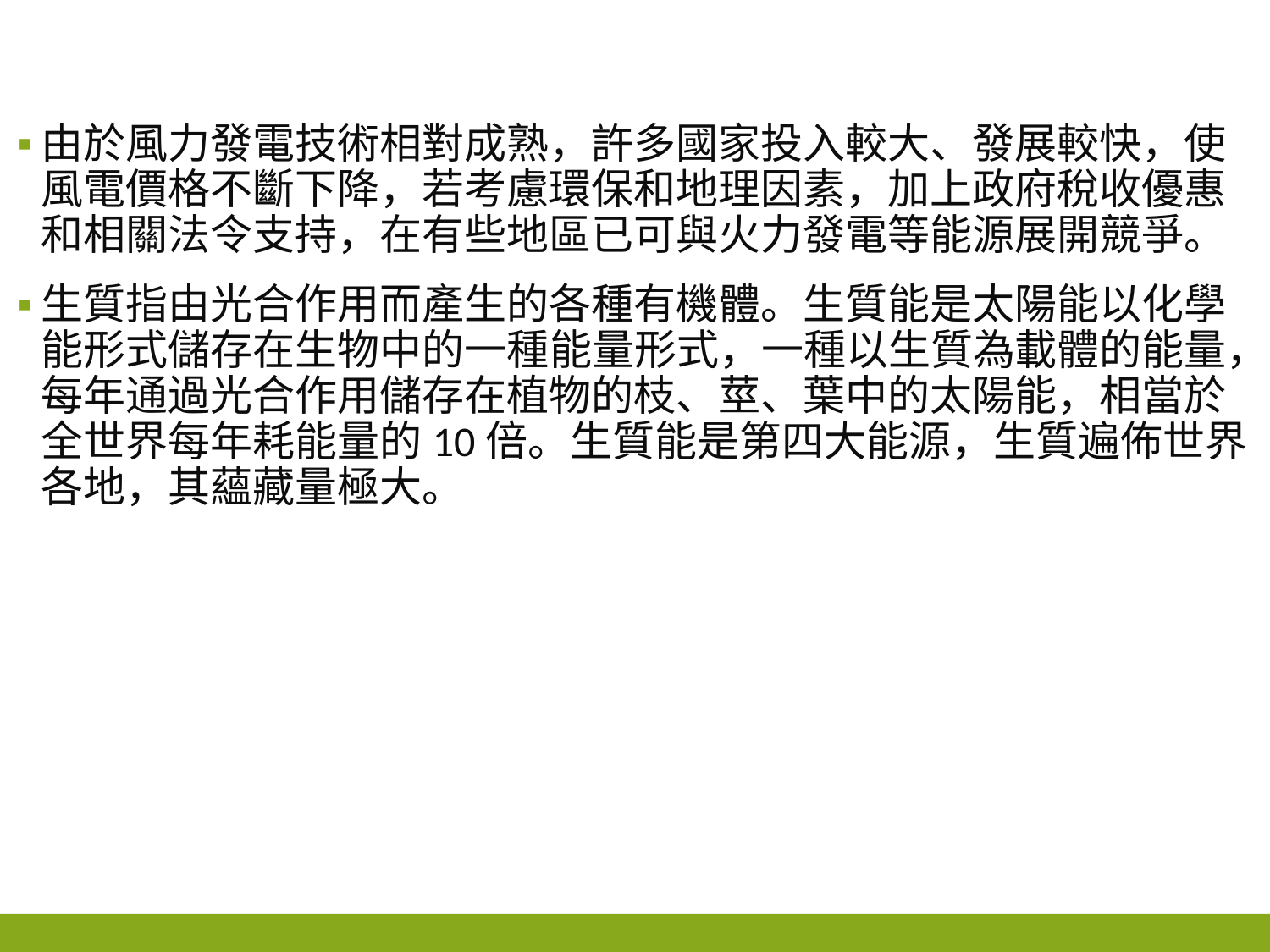

#
由於風力發電技術相對成熟，許多國家投入較大、發展較快，使風電價格不斷下降，若考慮環保和地理因素，加上政府稅收優惠和相關法令支持，在有些地區已可與火力發電等能源展開競爭。
生質指由光合作用而產生的各種有機體。生質能是太陽能以化學能形式儲存在生物中的一種能量形式，一種以生質為載體的能量，每年通過光合作用儲存在植物的枝、莖、葉中的太陽能，相當於全世界每年耗能量的10倍。生質能是第四大能源，生質遍佈世界各地，其蘊藏量極大。